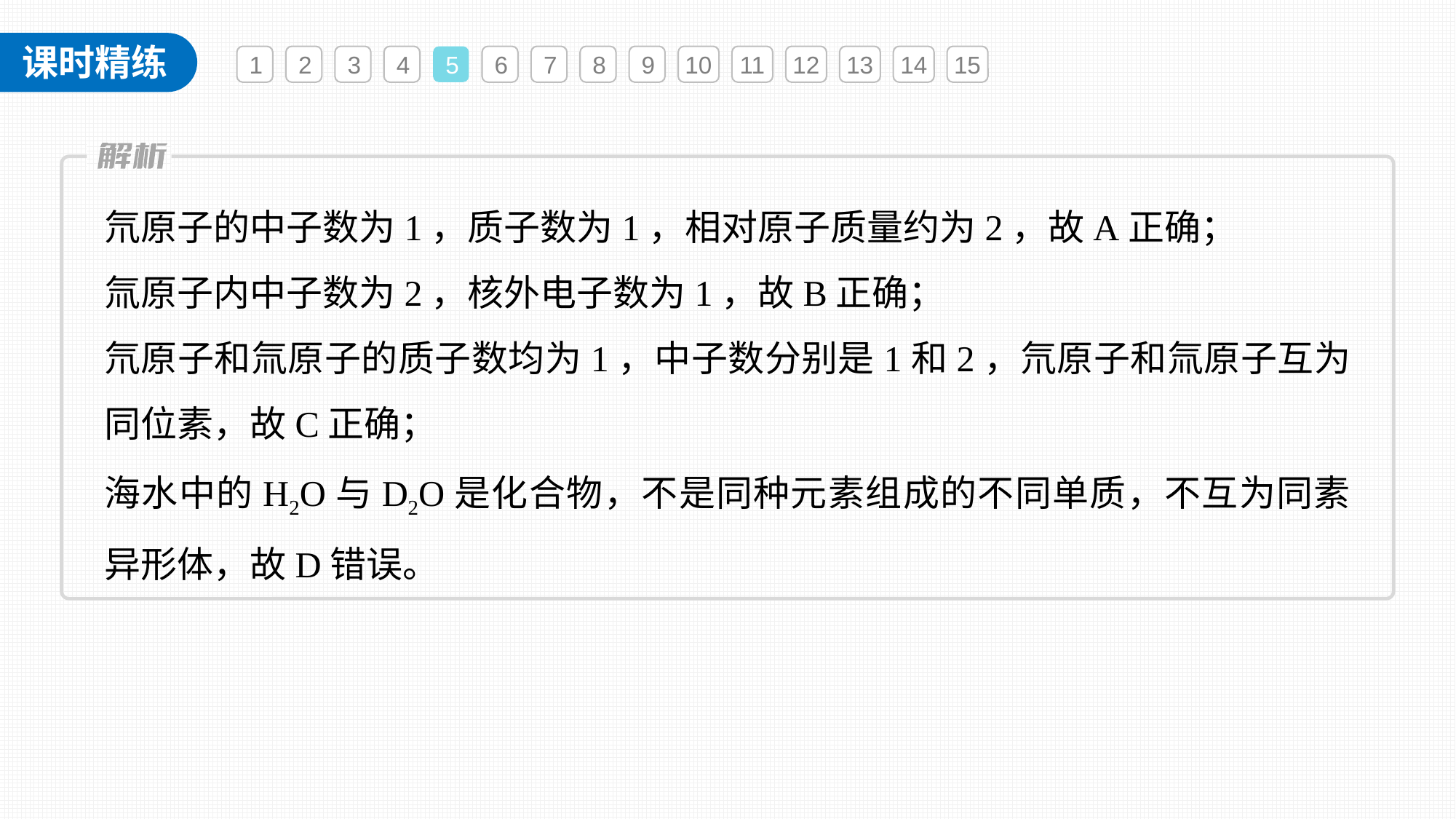

1
2
3
4
5
6
7
8
9
10
11
12
13
14
15

氘原子的中子数为1，质子数为1，相对原子质量约为2，故A正确；
氚原子内中子数为2，核外电子数为1，故B正确；
氘原子和氚原子的质子数均为1，中子数分别是1和2，氘原子和氚原子互为同位素，故C正确；
海水中的H2O与D2O是化合物，不是同种元素组成的不同单质，不互为同素异形体，故D错误。